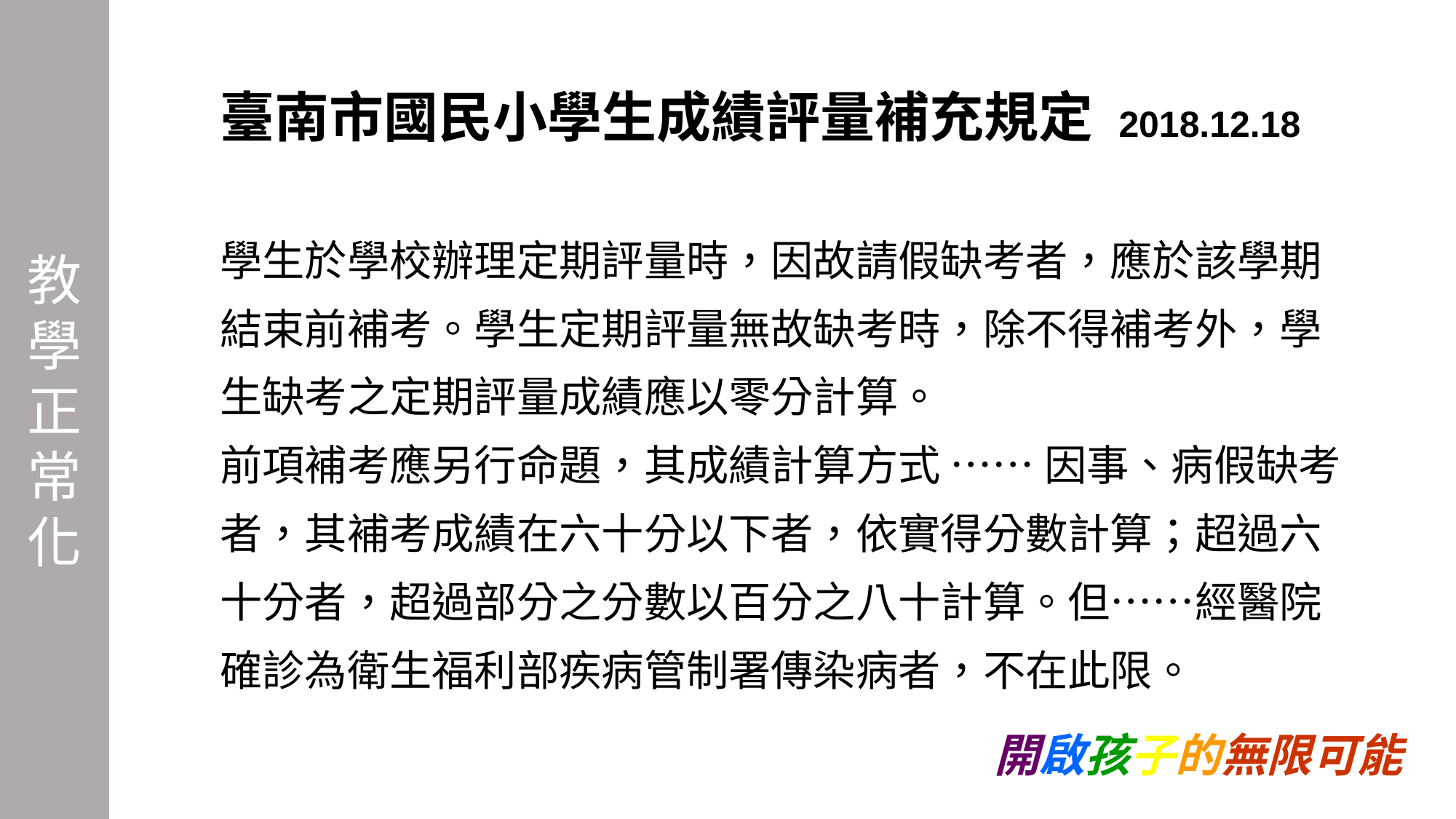

教學正常化
臺南市國民小學生成績評量補充規定 2018.12.18

學生於學校辦理定期評量時，因故請假缺考者，應於該學期結束前補考。學生定期評量無故缺考時，除不得補考外，學生缺考之定期評量成績應以零分計算。
前項補考應另行命題，其成績計算方式 …… 因事、病假缺考者，其補考成績在六十分以下者，依實得分數計算；超過六十分者，超過部分之分數以百分之八十計算。但……經醫院確診為衛生福利部疾病管制署傳染病者，不在此限。

開啟孩子的無限可能